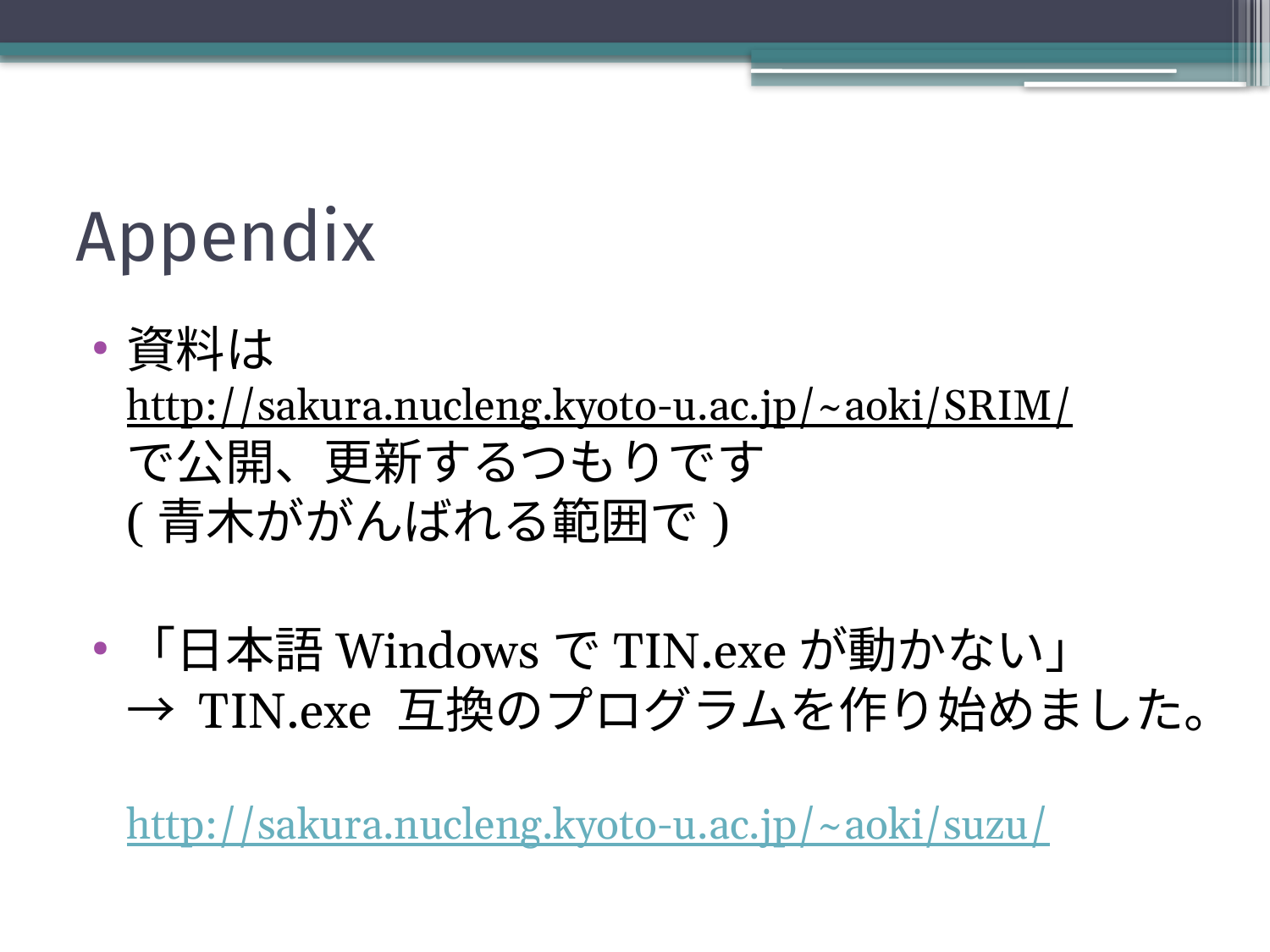

# Appendix
資料は
http://sakura.nucleng.kyoto-u.ac.jp/~aoki/SRIM/
で公開、更新するつもりです
(青木ががんばれる範囲で)

「日本語WindowsでTIN.exeが動かない」
→ TIN.exe 互換のプログラムを作り始めました。
http://sakura.nucleng.kyoto-u.ac.jp/~aoki/suzu/